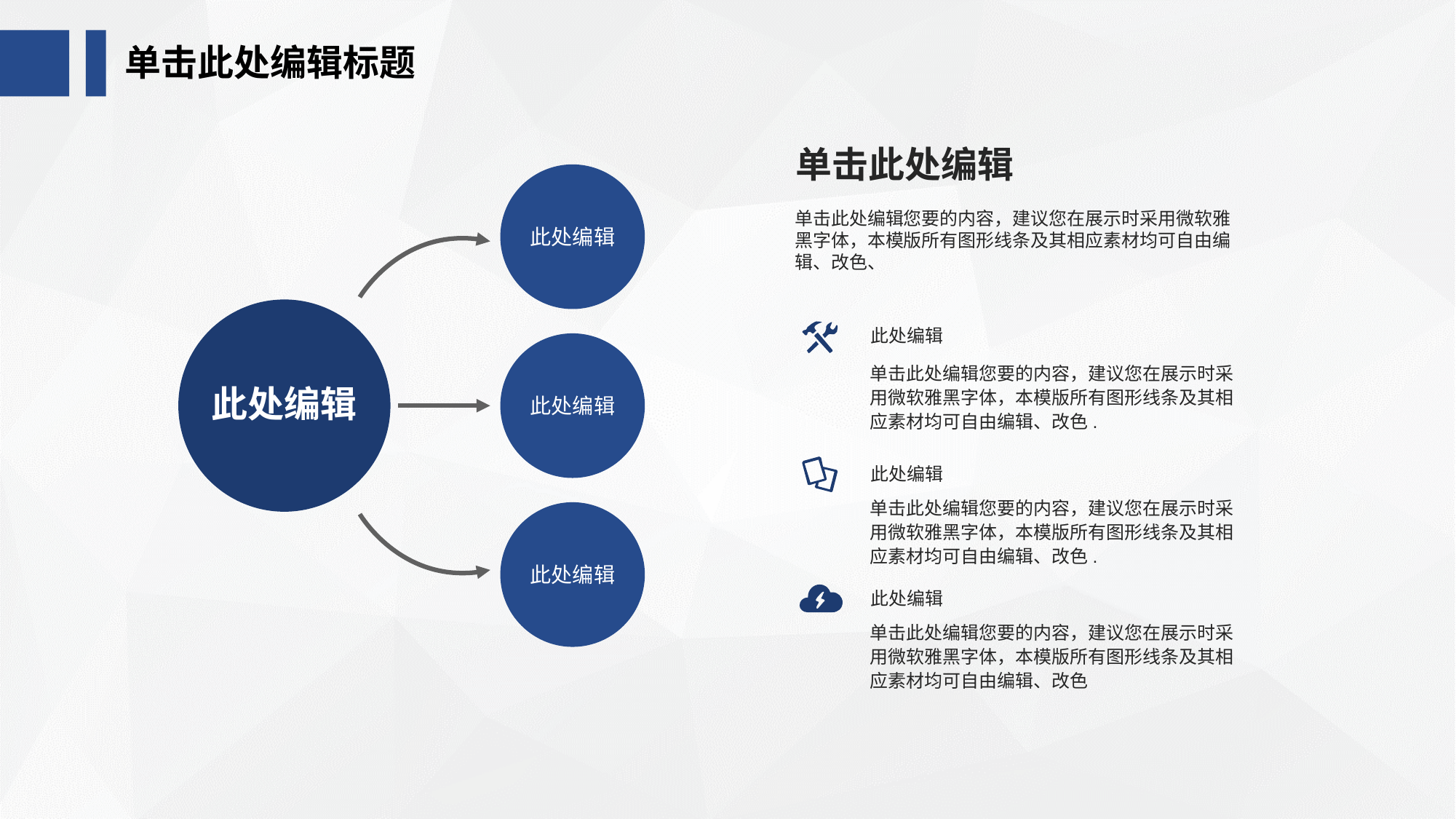

单击此处编辑标题
单击此处编辑
此处编辑
单击此处编辑您要的内容，建议您在展示时采用微软雅黑字体，本模版所有图形线条及其相应素材均可自由编辑、改色、

此处编辑
此处编辑

此处编辑

单击此处编辑您要的内容，建议您在展示时采用微软雅黑字体，本模版所有图形线条及其相应素材均可自由编辑、改色.

此处编辑
单击此处编辑您要的内容，建议您在展示时采用微软雅黑字体，本模版所有图形线条及其相应素材均可自由编辑、改色.

此处编辑

此处编辑

单击此处编辑您要的内容，建议您在展示时采用微软雅黑字体，本模版所有图形线条及其相应素材均可自由编辑、改色